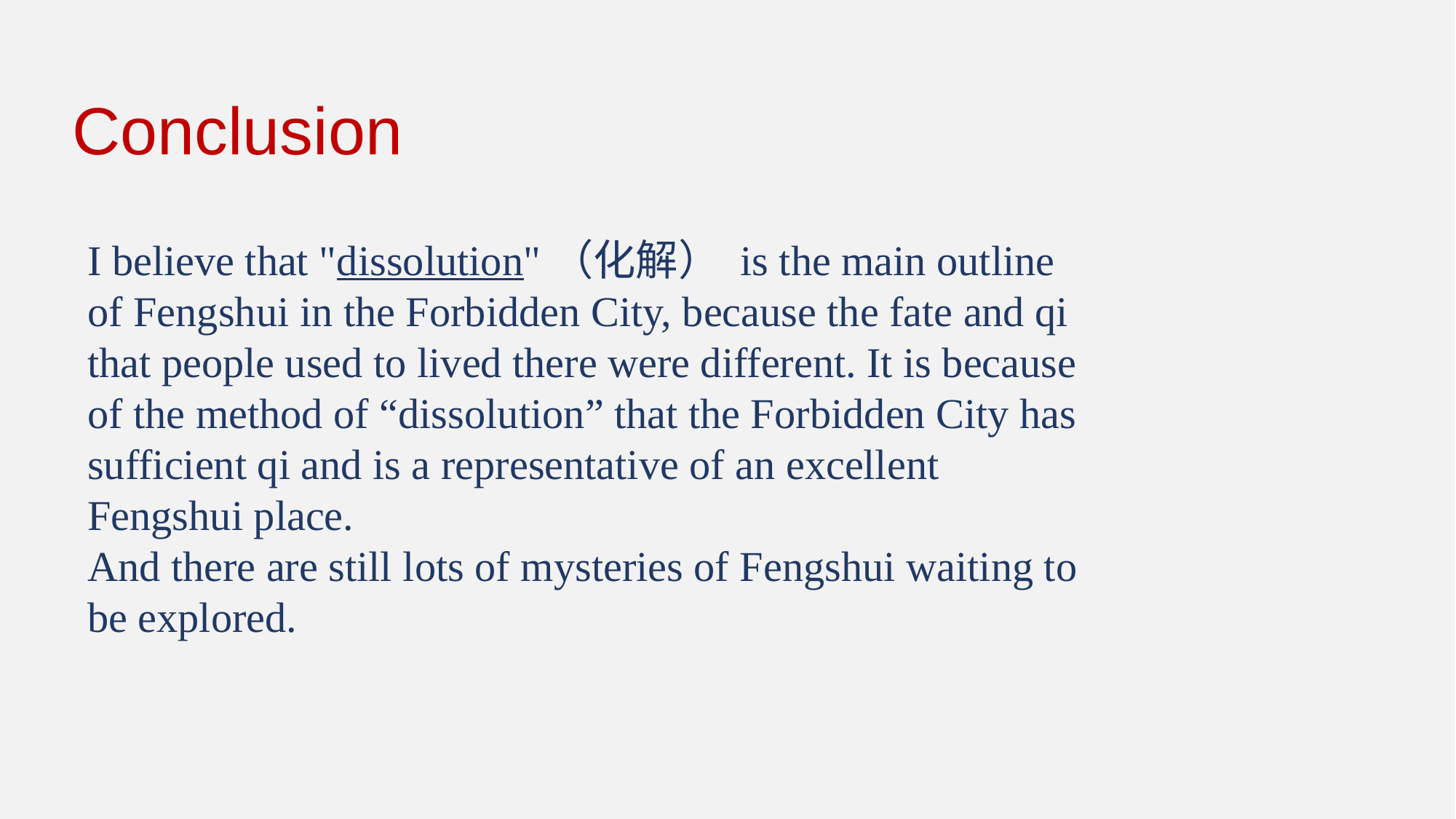

Conclusion
I believe that "dissolution"（化解） is the main outline of Fengshui in the Forbidden City, because the fate and qi that people used to lived there were different. It is because of the method of “dissolution” that the Forbidden City has sufficient qi and is a representative of an excellent Fengshui place.
And there are still lots of mysteries of Fengshui waiting to be explored.